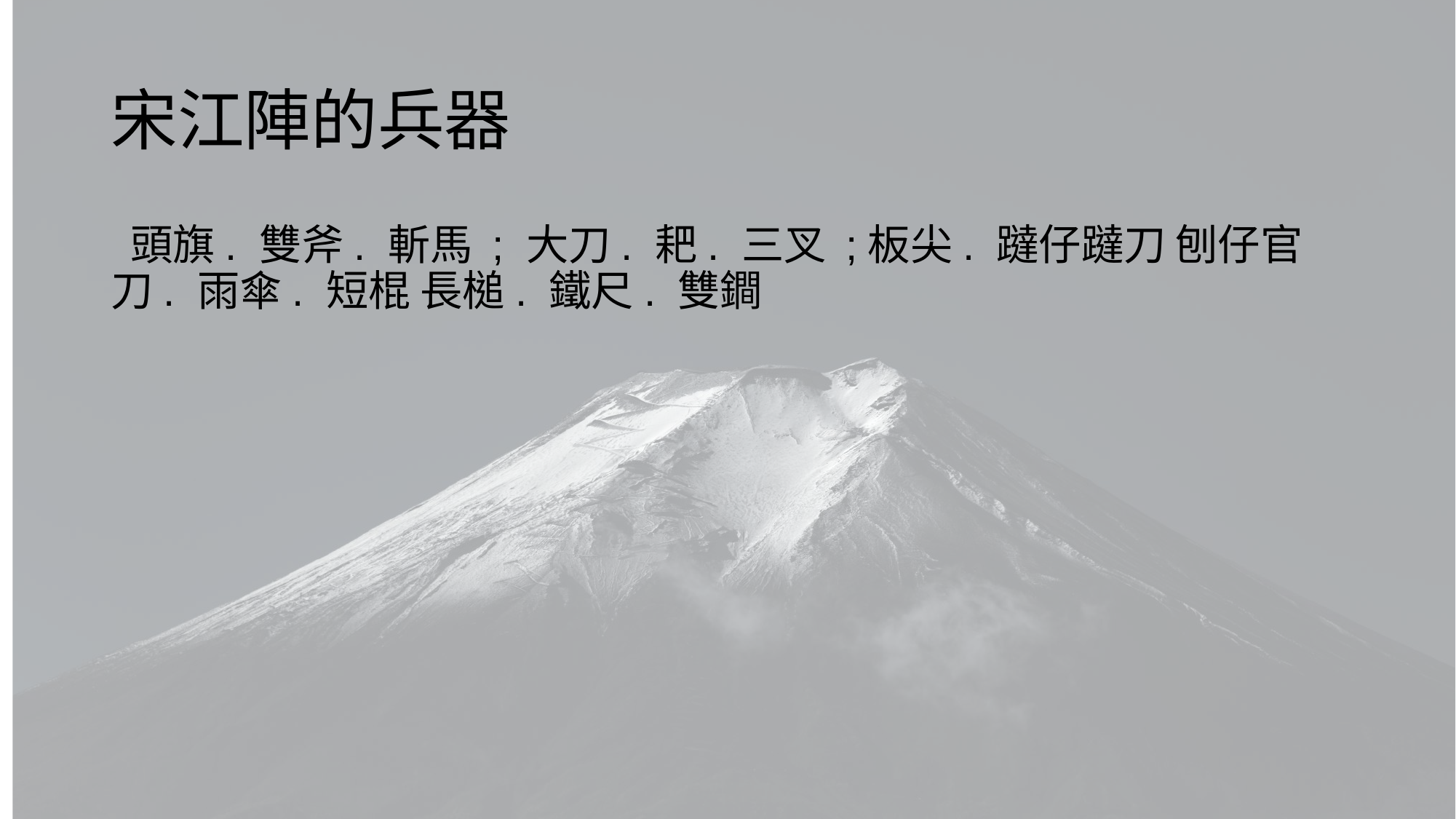

# 宋江陣的兵器
 頭旗. 雙斧. 斬馬 ; 大刀. 耙. 三叉 ;板尖. 躂仔躂刀 刨仔官刀. 雨傘. 短棍 長槌. 鐵尺. 雙鐧